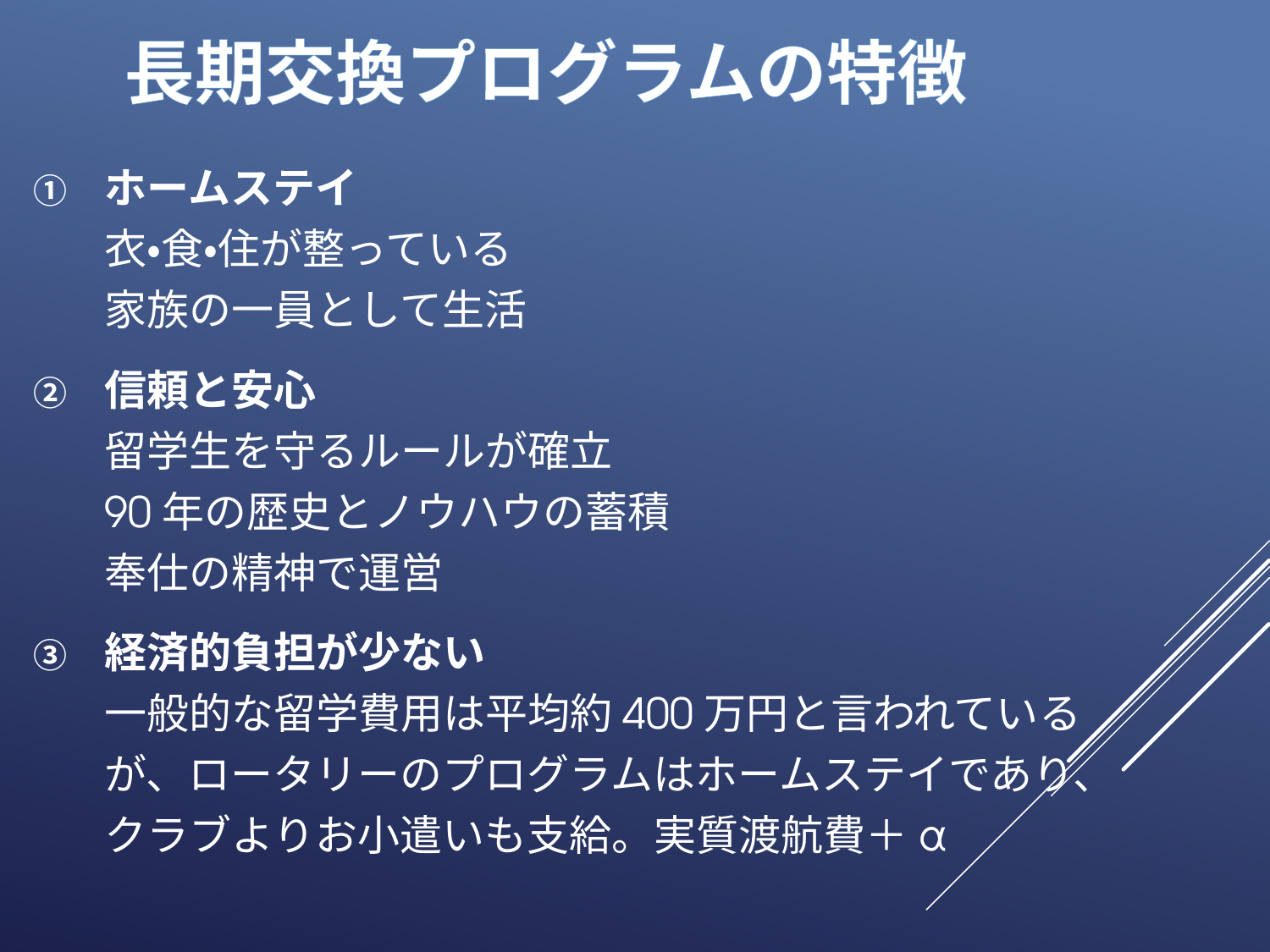

# 長期交換プログラムの特徴
ホームステイ
衣・食・住が整っている
家族の一員として生活
信頼と安心
留学生を守るルールが確立
90年の歴史とノウハウの蓄積
奉仕の精神で運営
経済的負担が少ない
一般的な留学費用は平均約400万円と言われているが、ロータリーのプログラムはホームステイであり、クラブよりお小遣いも支給。実質渡航費＋α